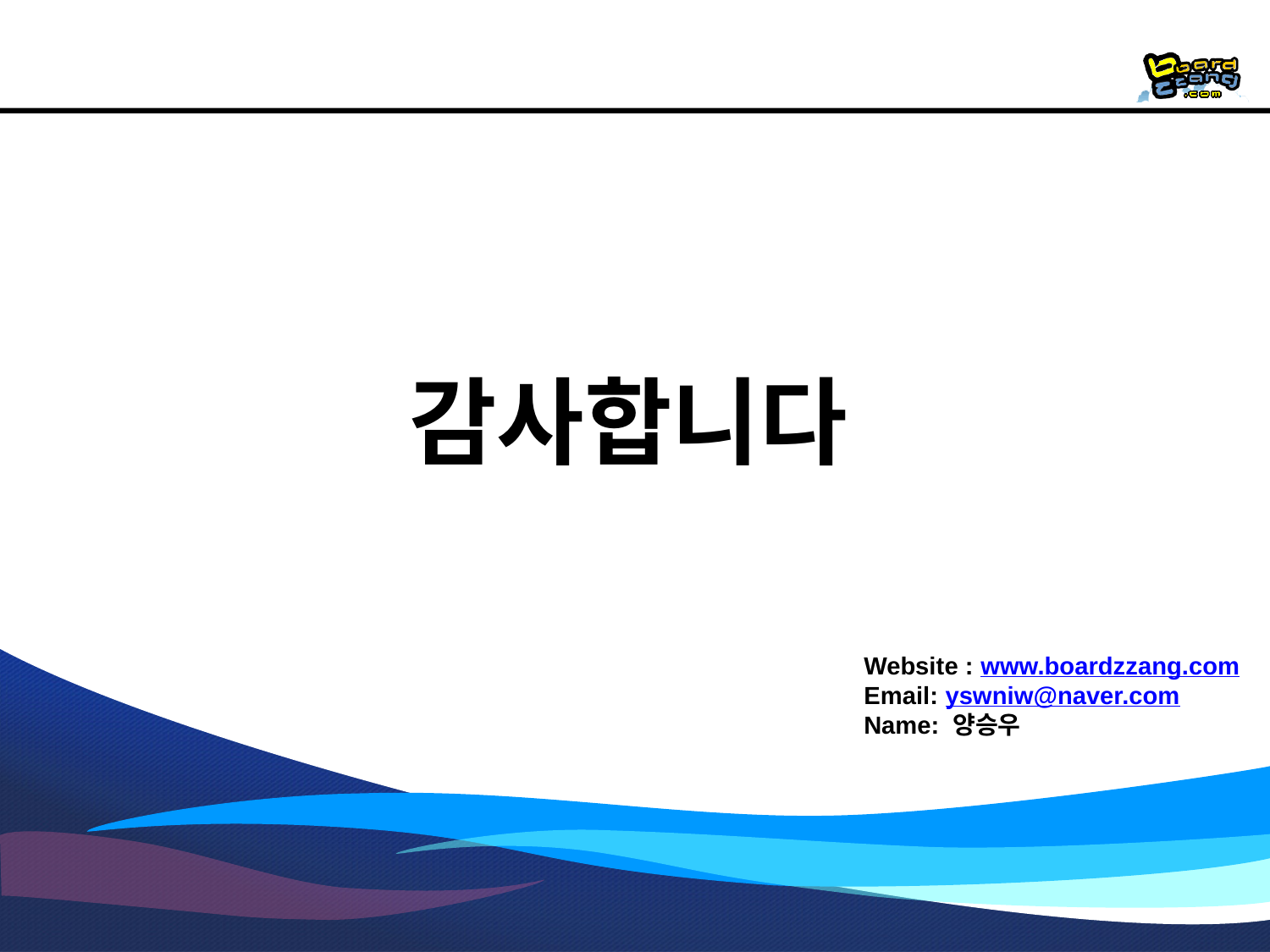

감사합니다
Website : www.boardzzang.com
Email: yswniw@naver.com
Name: 양승우